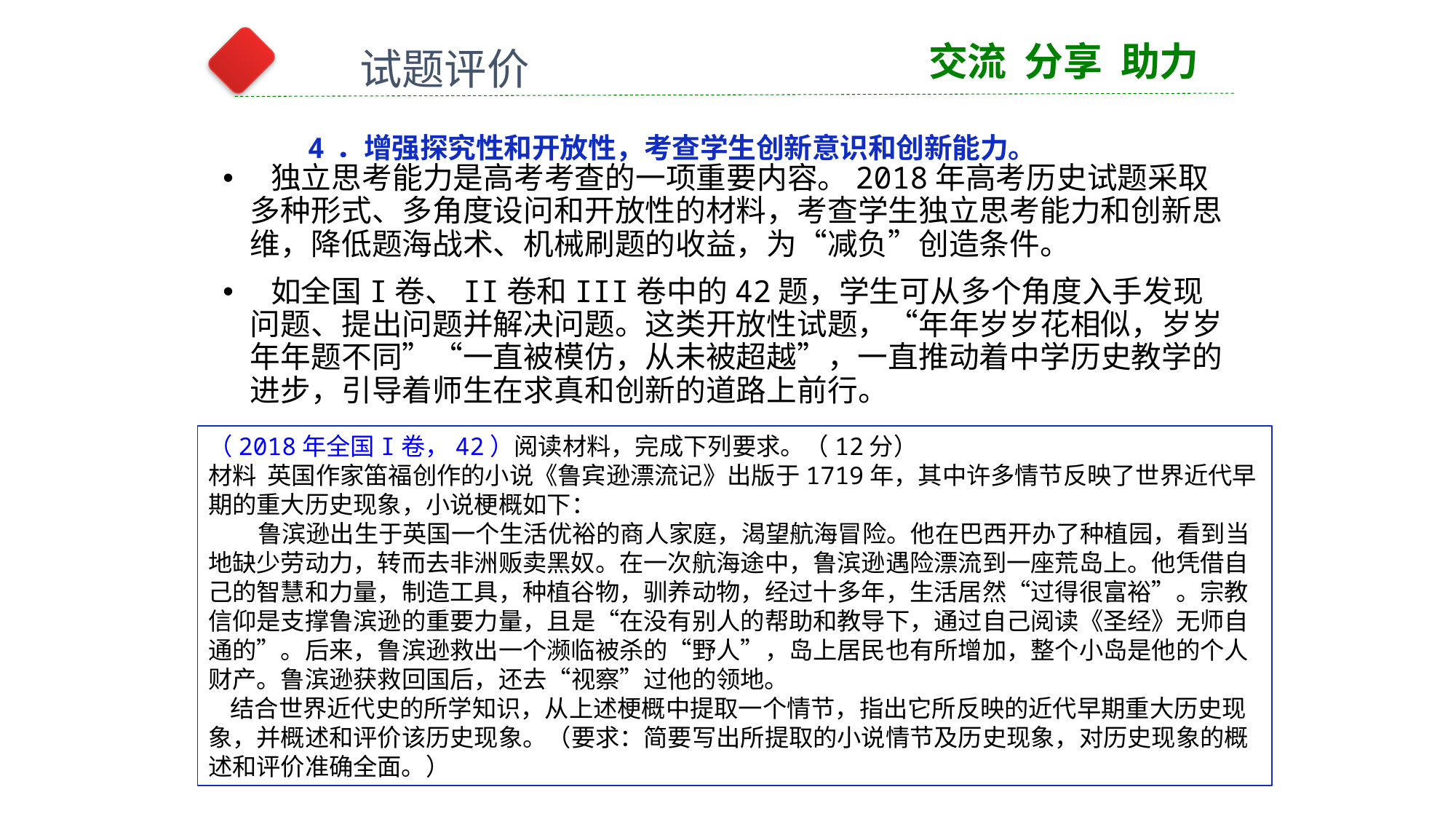

交流  分享  助力

试题评价
4．增强探究性和开放性，考查学生创新意识和创新能力。
  独立思考能力是高考考查的一项重要内容。2018年高考历史试题采取多种形式、多角度设问和开放性的材料，考查学生独立思考能力和创新思维，降低题海战术、机械刷题的收益，为“减负”创造条件。
  如全国I卷、II卷和III卷中的42题，学生可从多个角度入手发现问题、提出问题并解决问题。这类开放性试题，“年年岁岁花相似，岁岁年年题不同”“一直被模仿，从未被超越”，一直推动着中学历史教学的进步，引导着师生在求真和创新的道路上前行。
（2018年全国I卷，42）阅读材料，完成下列要求。（12分）
材料  英国作家笛福创作的小说《鲁宾逊漂流记》出版于1719年，其中许多情节反映了世界近代早期的重大历史现象，小说梗概如下：
        鲁滨逊出生于英国一个生活优裕的商人家庭，渴望航海冒险。他在巴西开办了种植园，看到当地缺少劳动力，转而去非洲贩卖黑奴。在一次航海途中，鲁滨逊遇险漂流到一座荒岛上。他凭借自己的智慧和力量，制造工具，种植谷物，驯养动物，经过十多年，生活居然“过得很富裕”。宗教信仰是支撑鲁滨逊的重要力量，且是“在没有别人的帮助和教导下，通过自己阅读《圣经》无师自通的”。后来，鲁滨逊救出一个濒临被杀的“野人”，岛上居民也有所增加，整个小岛是他的个人财产。鲁滨逊获救回国后，还去“视察”过他的领地。
   结合世界近代史的所学知识，从上述梗概中提取一个情节，指出它所反映的近代早期重大历史现象，并概述和评价该历史现象。（要求：简要写出所提取的小说情节及历史现象，对历史现象的概述和评价准确全面。）